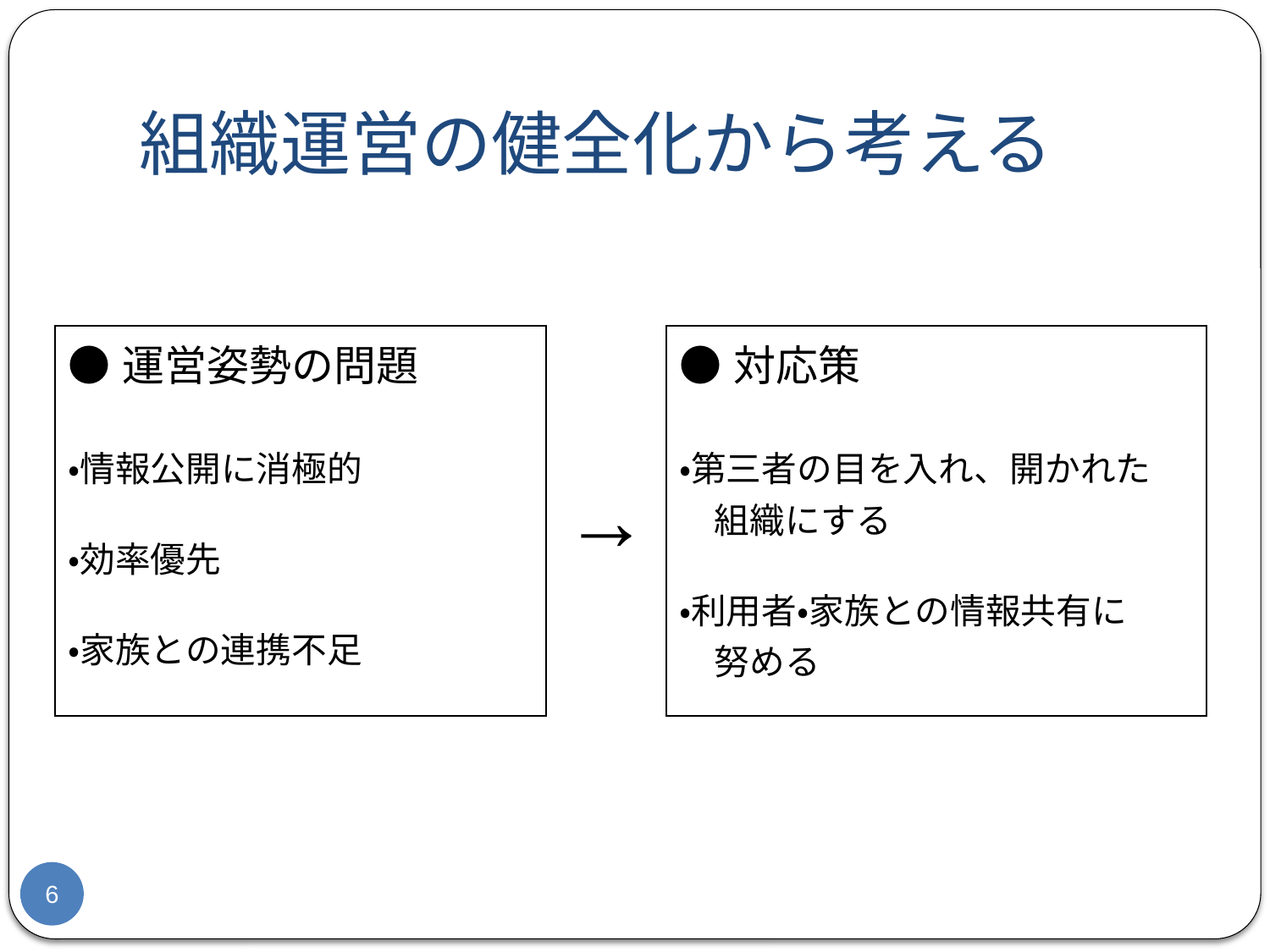

# 組織運営の健全化から考える
| ●運営姿勢の問題 ・情報公開に消極的 ・効率優先 ・家族との連携不足 | → | ●対応策 ・第三者の目を入れ、開かれた 　組織にする ・利用者・家族との情報共有に 　努める |
| --- | --- | --- |
6